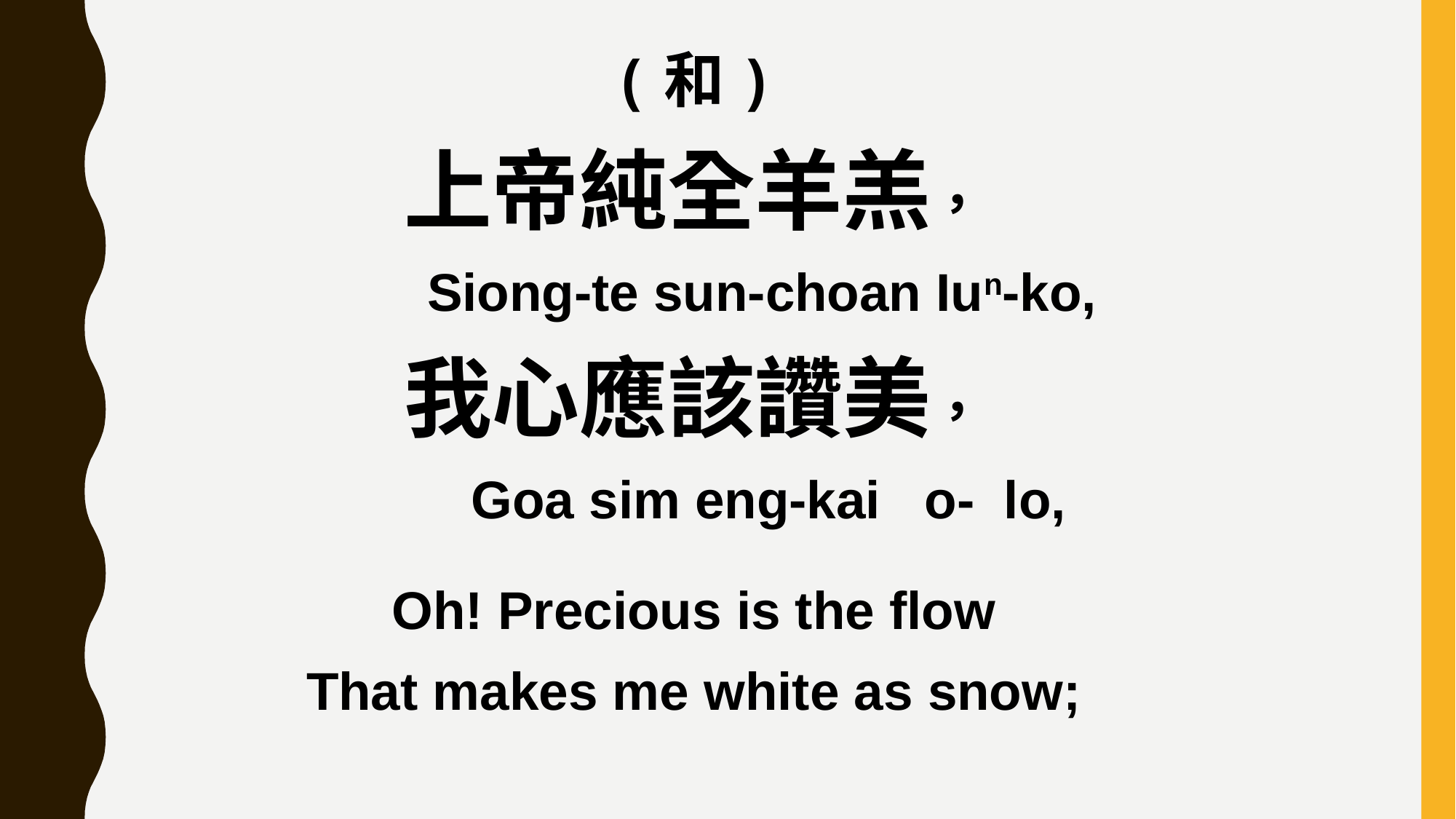

(和)
上帝純全羊羔，
                  Siong-te sun-choan Iun-ko,
我心應該讚美，
                     Goa sim eng-kai   o-  lo,

Oh! Precious is the flow
That makes me white as snow;